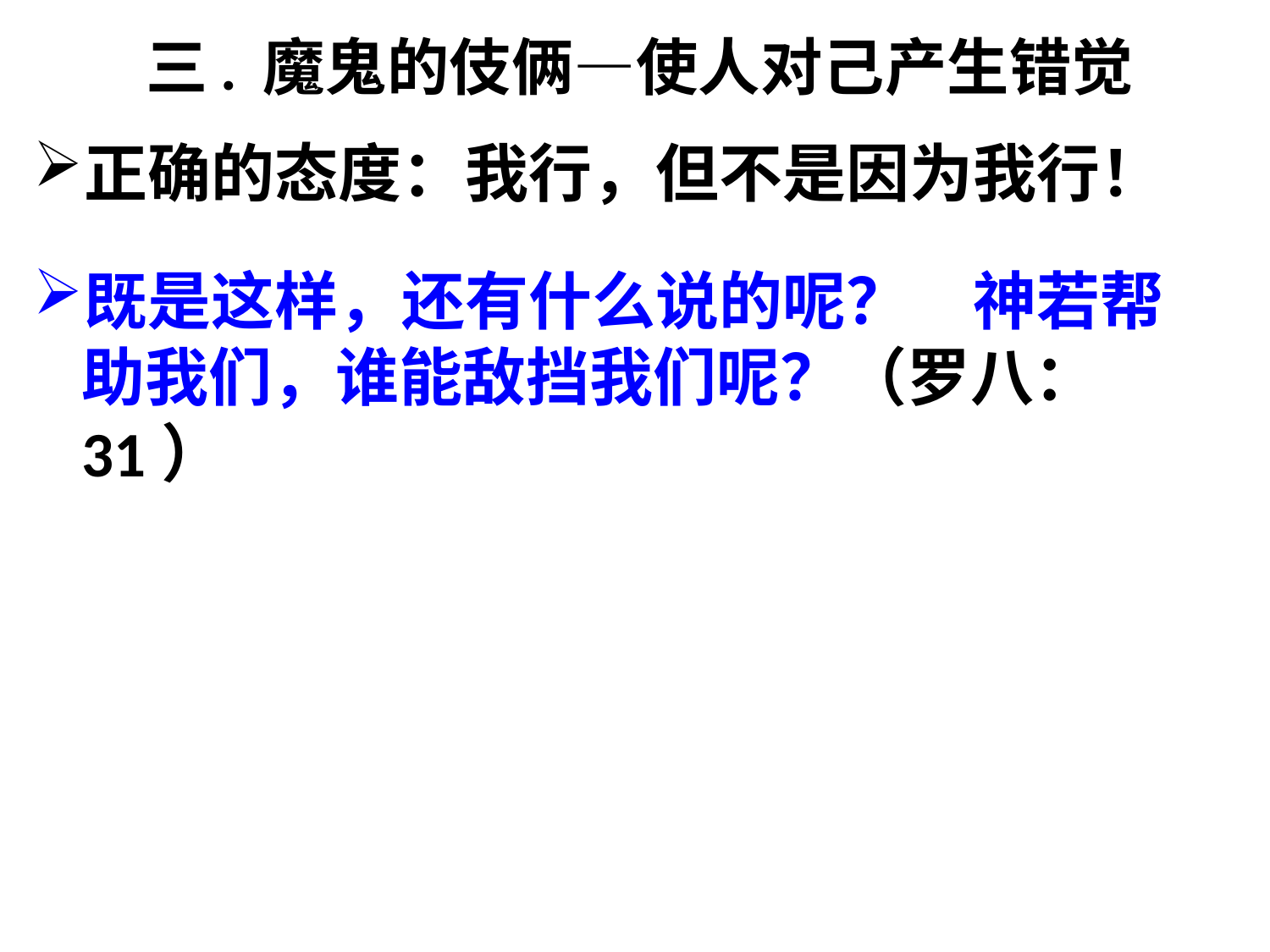

# 三. 魔鬼的伎俩—使人对己产生错觉
正确的态度：我行，但不是因为我行！

既是这样，还有什么说的呢？　神若帮助我们，谁能敌挡我们呢？（罗八：31）